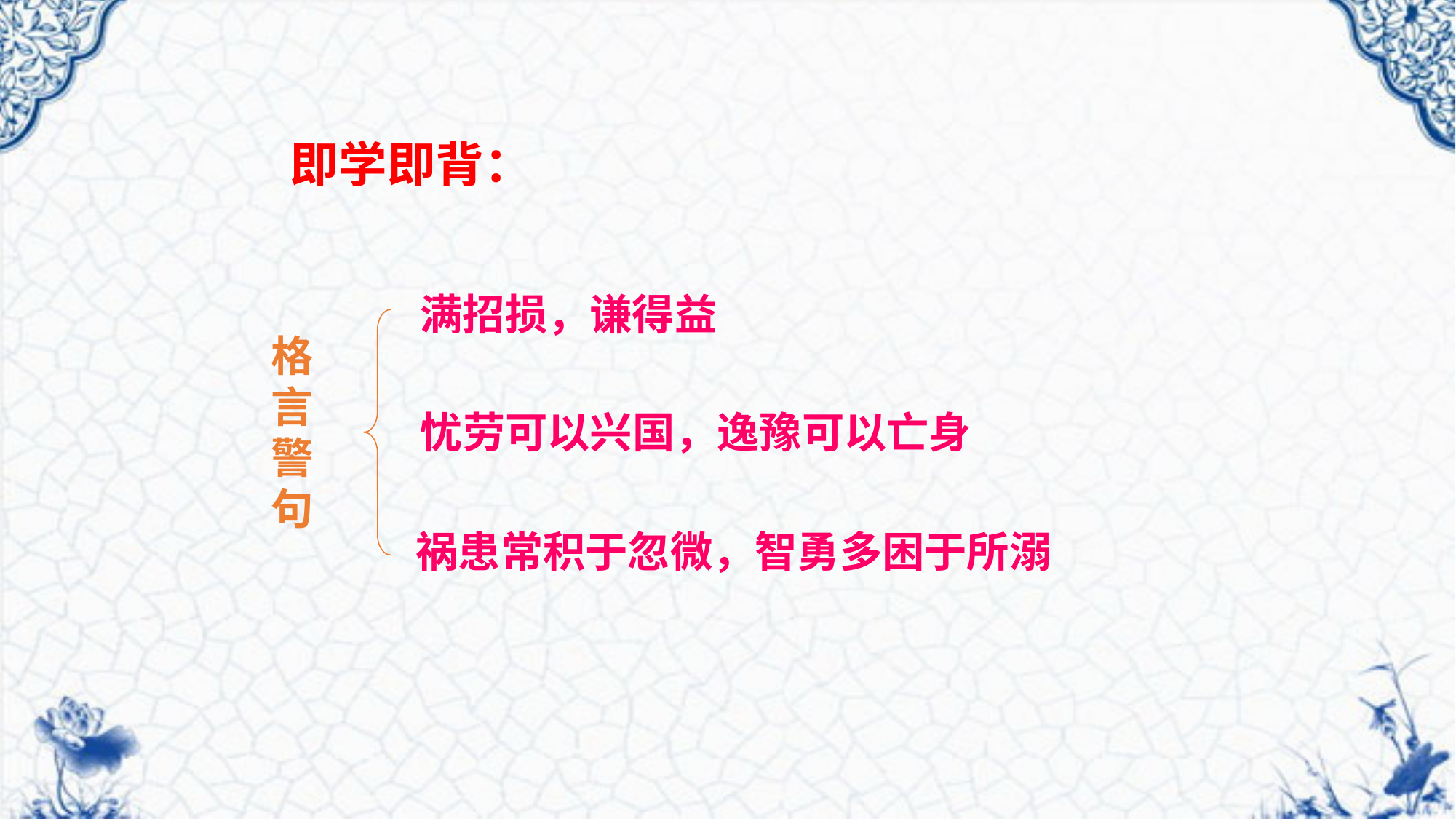

即学即背：
满招损，谦得益

格
言
警
句
忧劳可以兴国，逸豫可以亡身
祸患常积于忽微，智勇多困于所溺